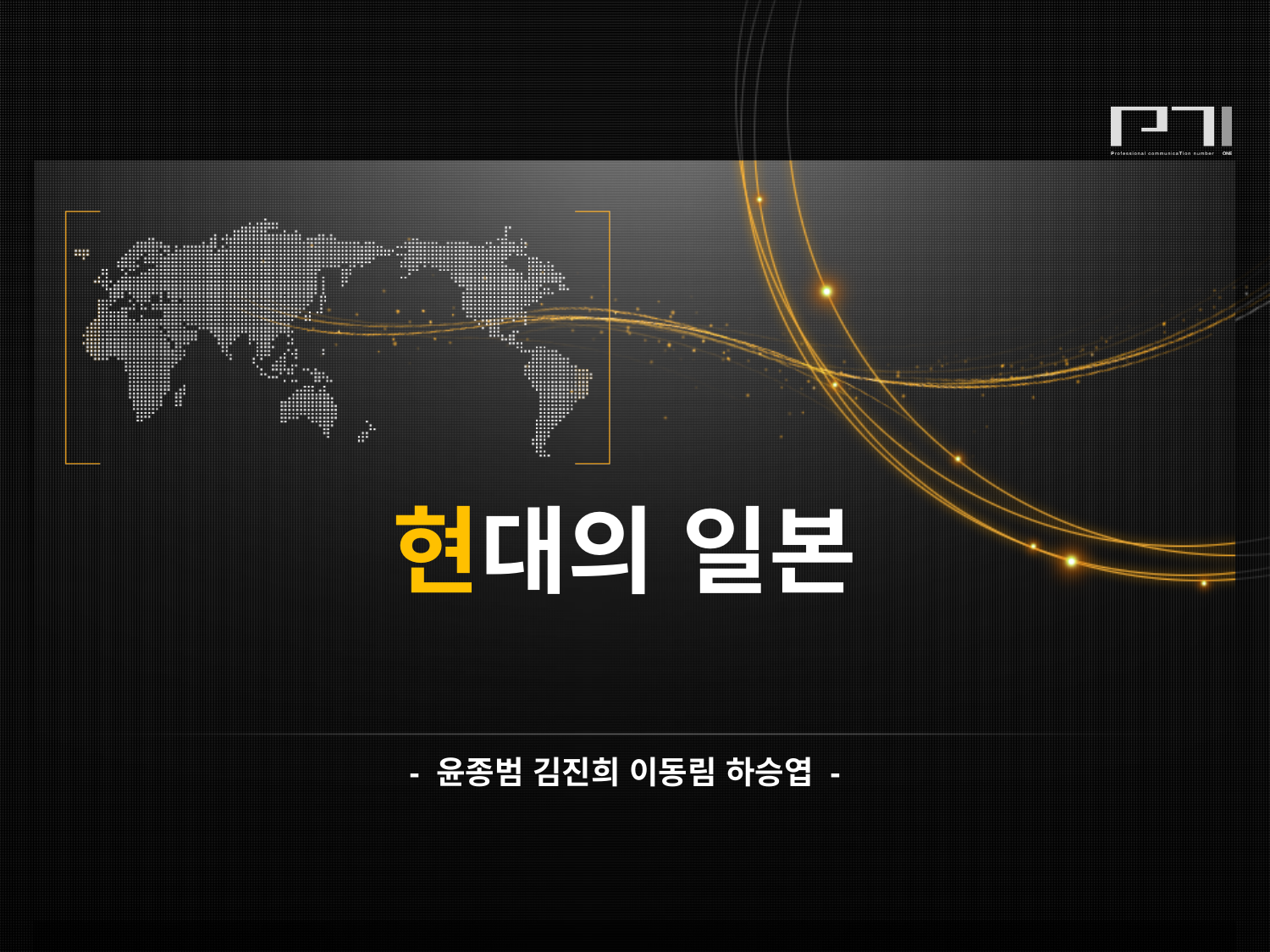

현대의 일본
- 윤종범 김진희 이동림 하승엽 -